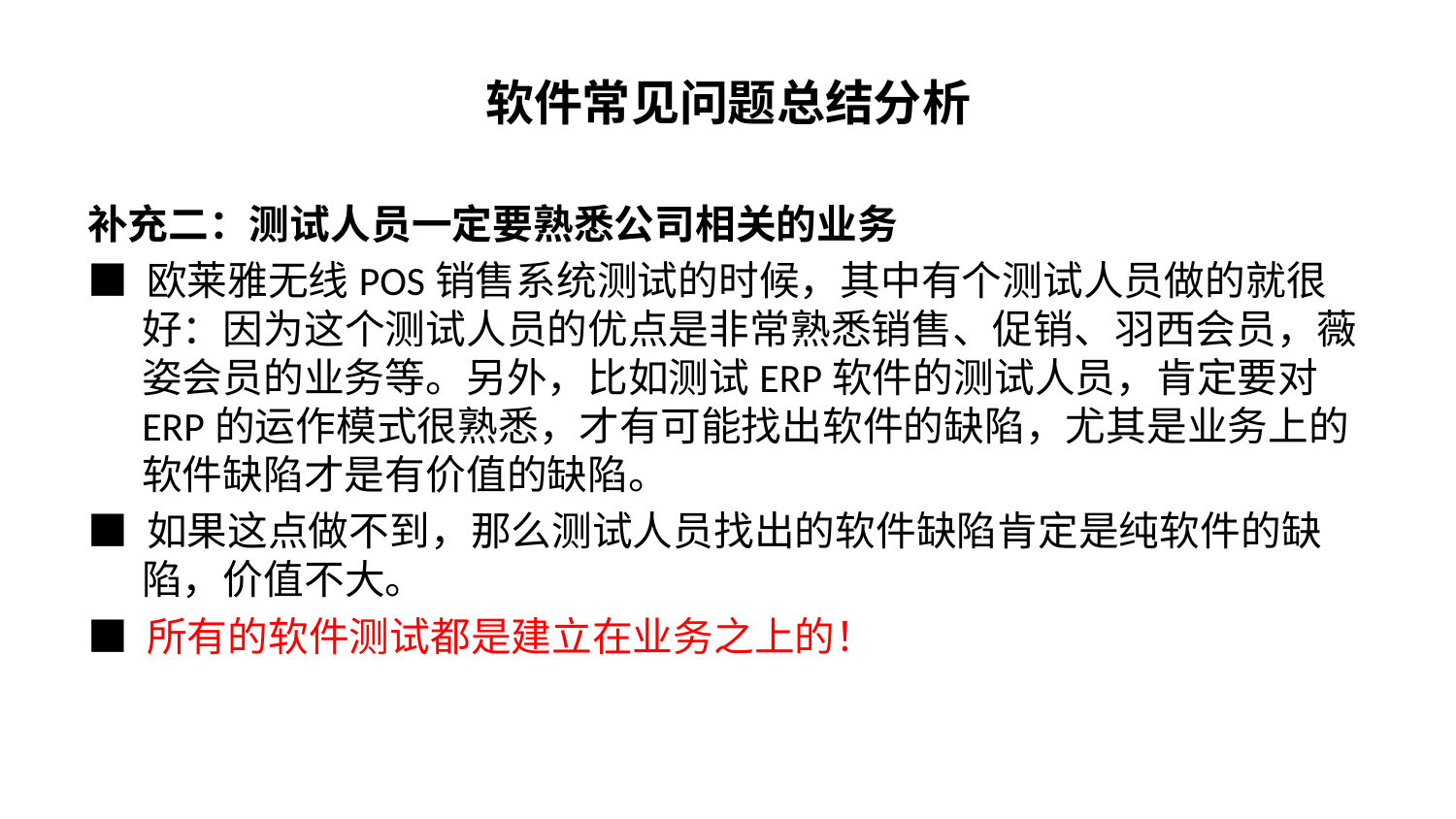

# 软件常见问题总结分析
补充二：测试人员一定要熟悉公司相关的业务
■ 欧莱雅无线POS销售系统测试的时候，其中有个测试人员做的就很好：因为这个测试人员的优点是非常熟悉销售、促销、羽西会员，薇姿会员的业务等。另外，比如测试ERP软件的测试人员，肯定要对ERP的运作模式很熟悉，才有可能找出软件的缺陷，尤其是业务上的软件缺陷才是有价值的缺陷。
■ 如果这点做不到，那么测试人员找出的软件缺陷肯定是纯软件的缺陷，价值不大。
■ 所有的软件测试都是建立在业务之上的！